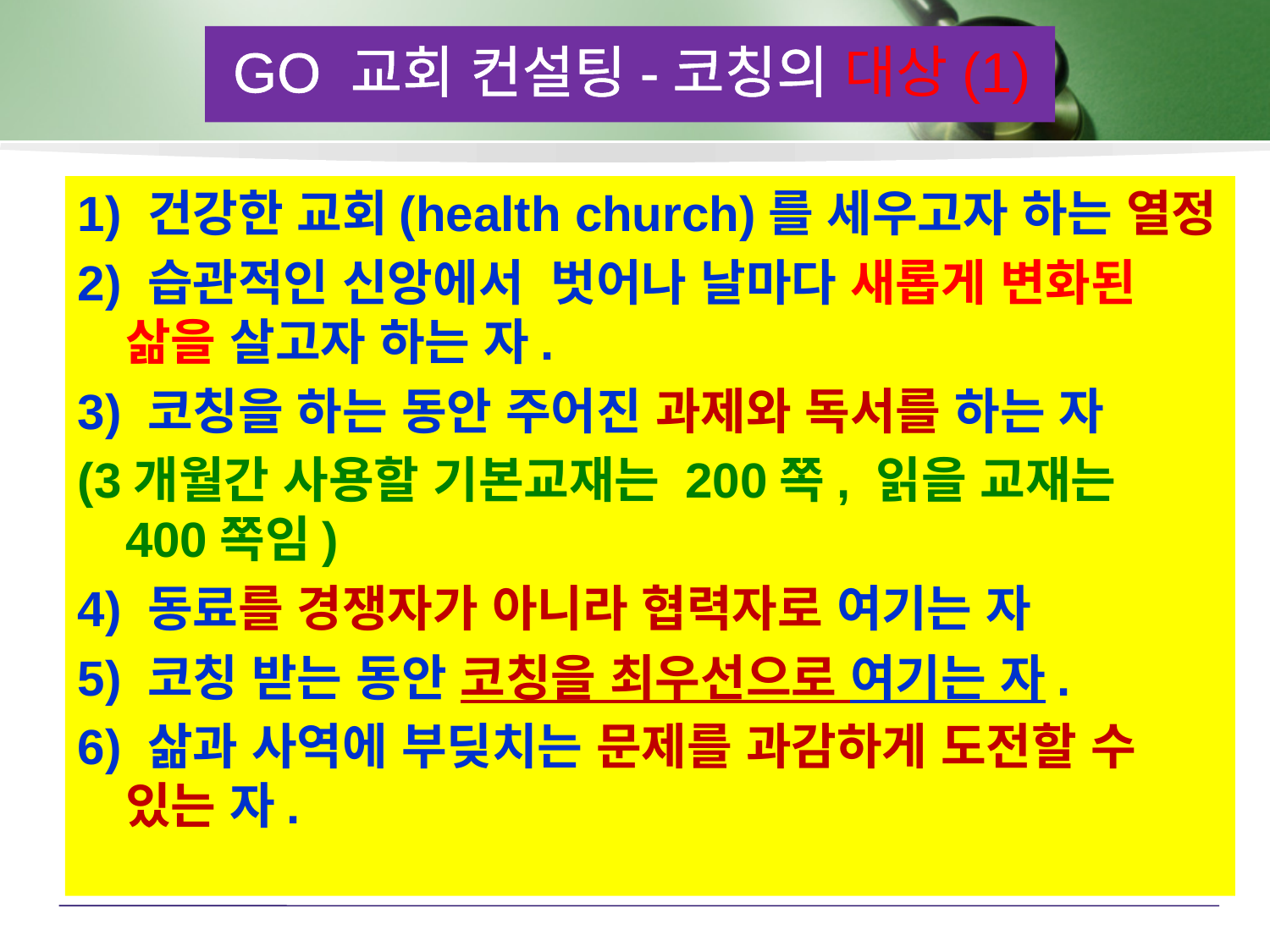

GO 교회 컨설팅-코칭의 대상(1)
1) 건강한 교회(health church)를 세우고자 하는 열정
2) 습관적인 신앙에서  벗어나 날마다 새롭게 변화된 삶을 살고자 하는 자.
3) 코칭을 하는 동안 주어진 과제와 독서를 하는 자
(3개월간 사용할 기본교재는 200쪽, 읽을 교재는 400쪽임)
4) 동료를 경쟁자가 아니라 협력자로 여기는 자
5) 코칭 받는 동안 코칭을 최우선으로 여기는 자.
6) 삶과 사역에 부딪치는 문제를 과감하게 도전할 수 있는 자.